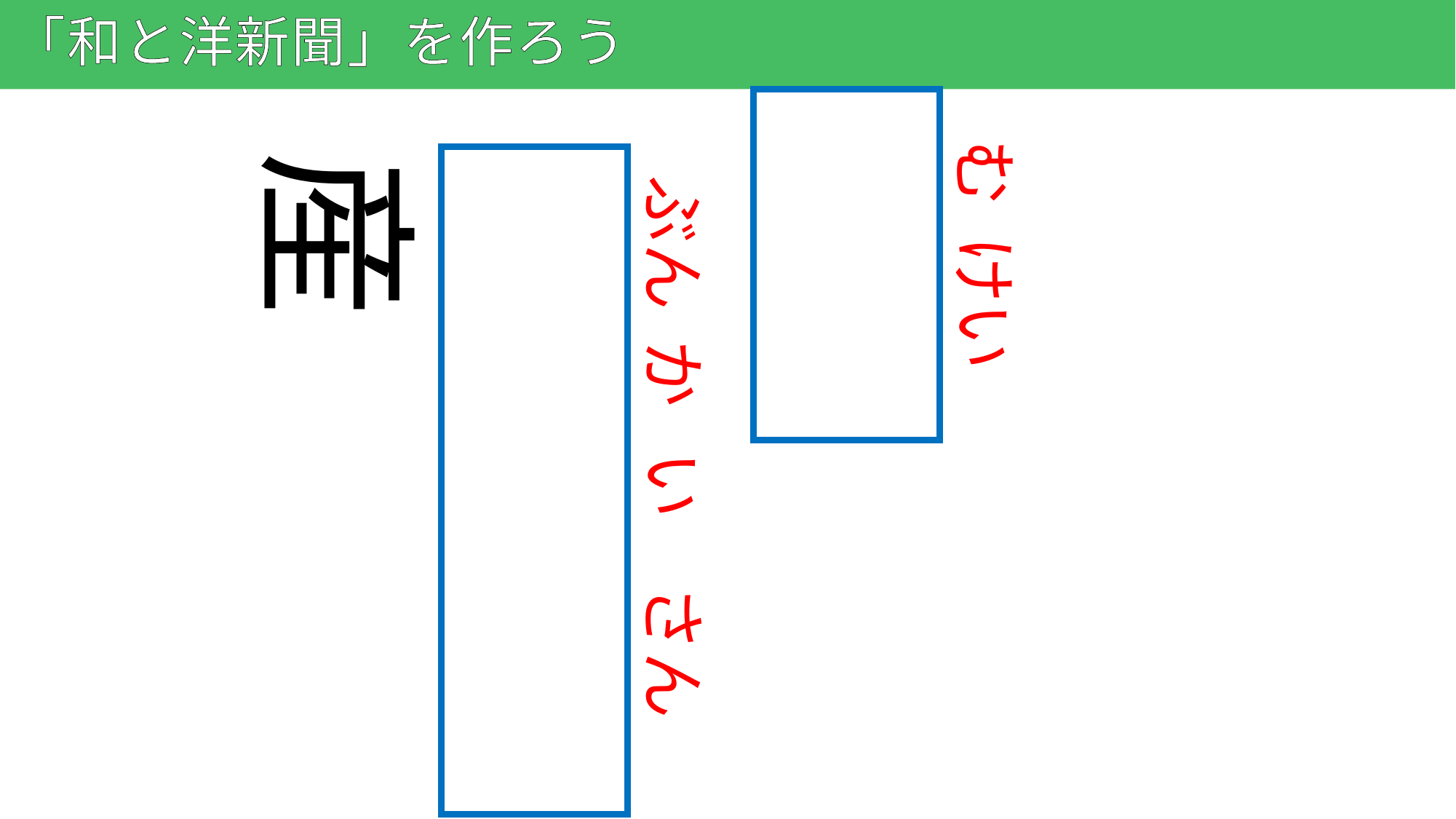

# 「和と洋新聞」を作ろう
10
無形

む  けい
文化遺産

ぶん  か   い　さん